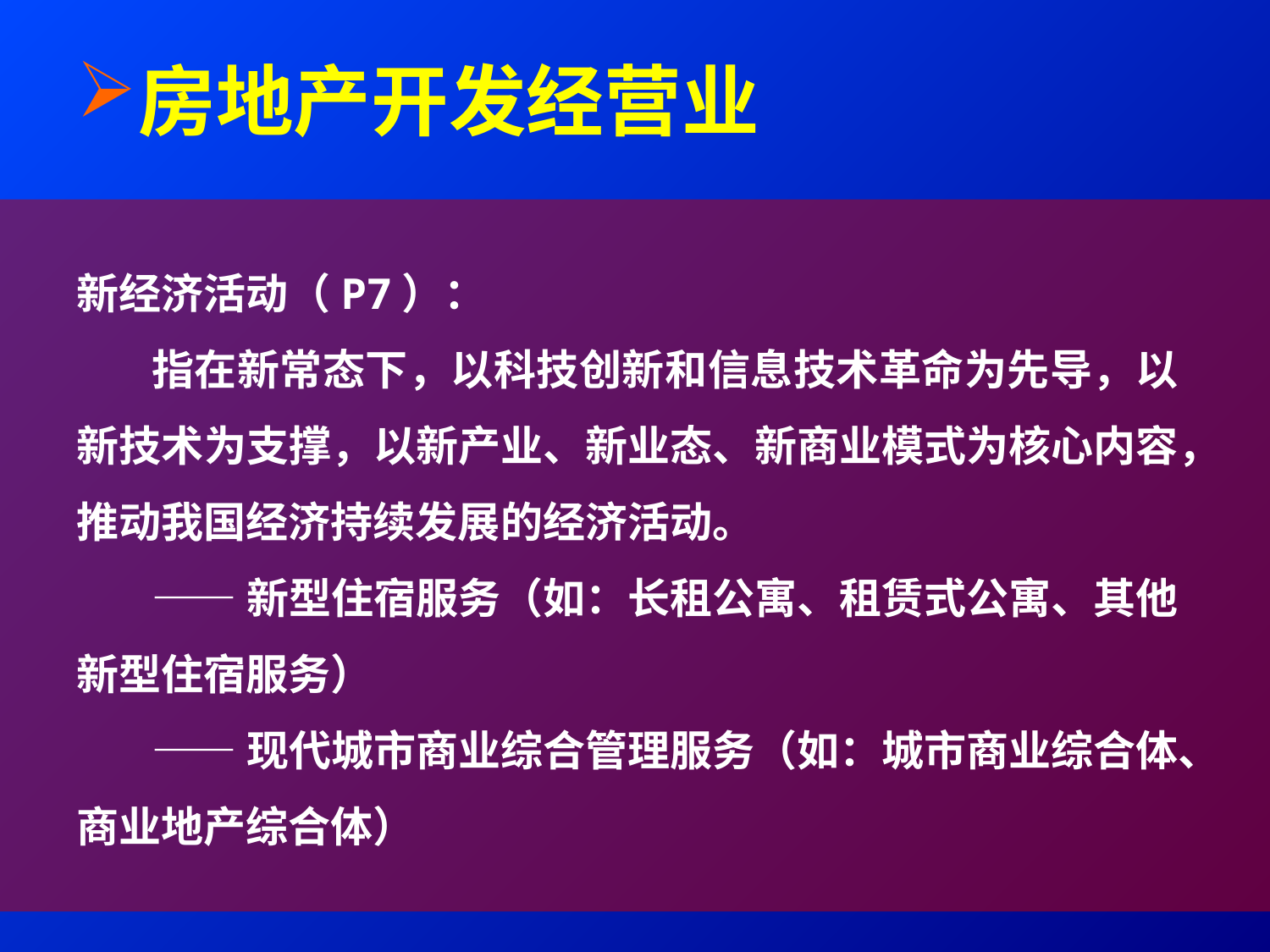

房地产开发经营业

新经济活动（P7）：
指在新常态下，以科技创新和信息技术革命为先导，以新技术为支撑，以新产业、新业态、新商业模式为核心内容，推动我国经济持续发展的经济活动。
——新型住宿服务（如：长租公寓、租赁式公寓、其他新型住宿服务）
——现代城市商业综合管理服务（如：城市商业综合体、商业地产综合体）